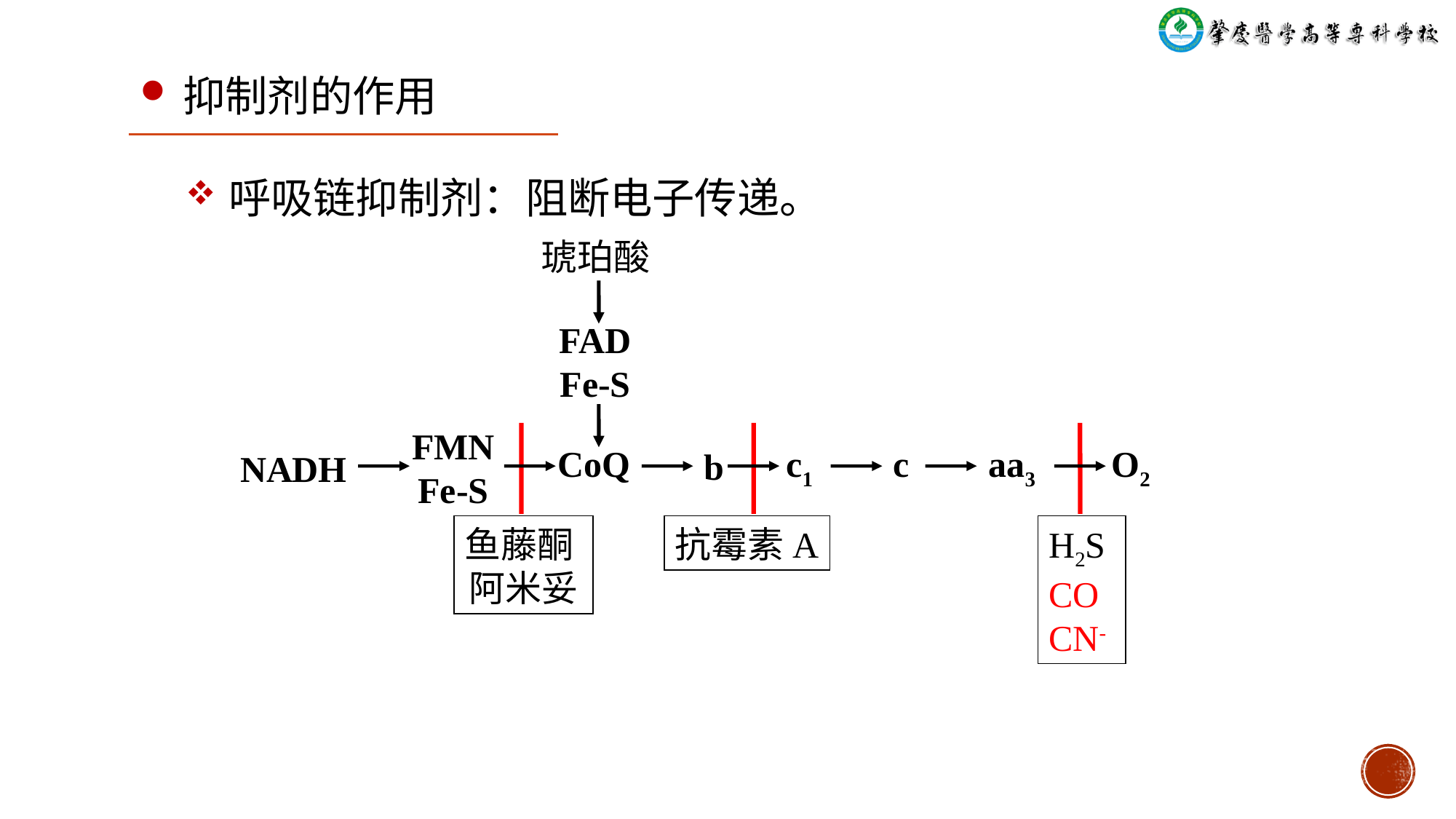

抑制剂的作用
呼吸链抑制剂：阻断电子传递。
琥珀酸

FAD
Fe-S

FMN
Fe-S

CoQ
c1
c
aa3
O2
b
NADH

鱼藤酮
阿米妥
抗霉素A
H2S
CO
CN-